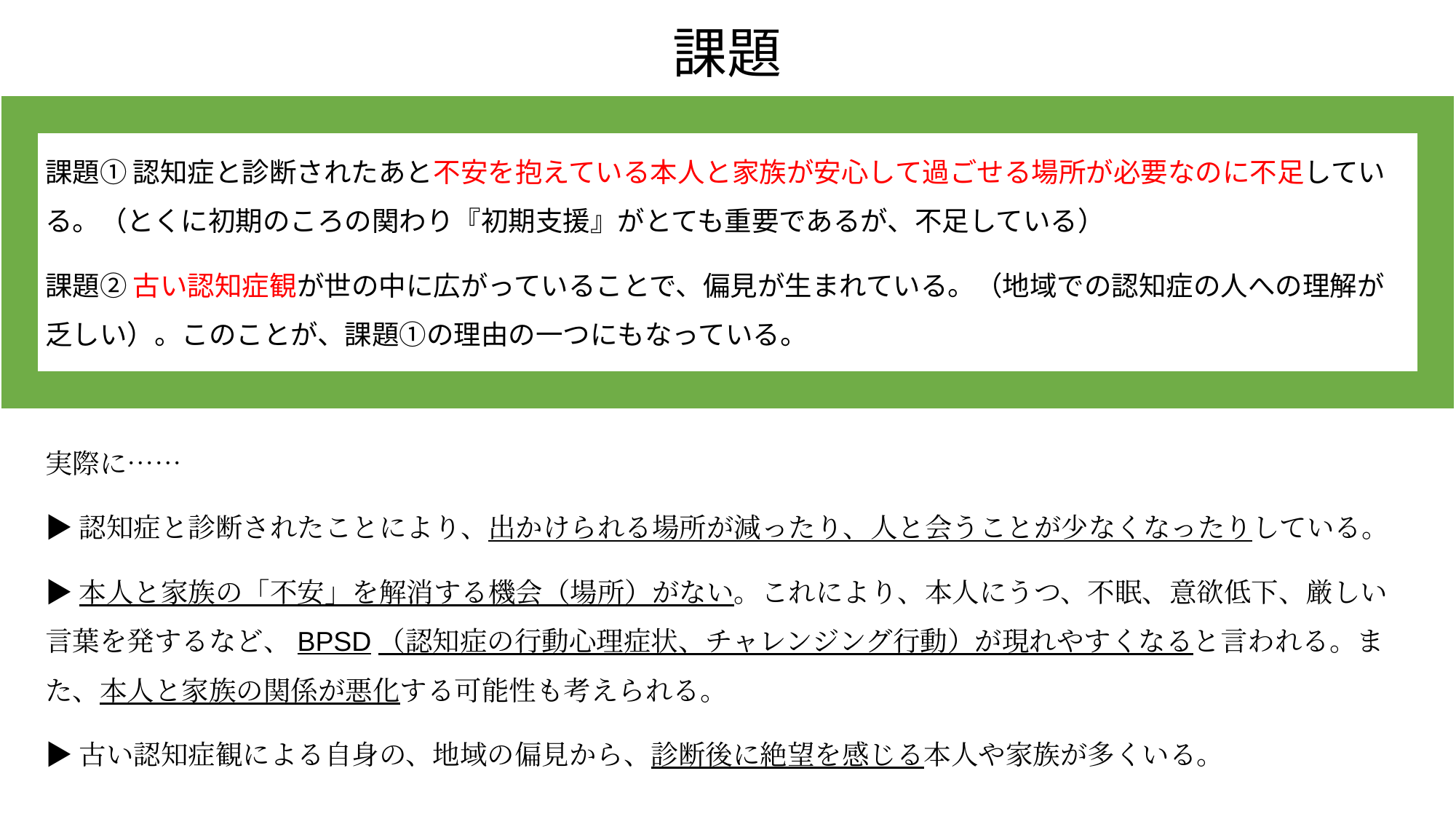

課題

課題① 認知症と診断されたあと不安を抱えている本人と家族が安心して過ごせる場所が必要なのに不足している。（とくに初期のころの関わり『初期支援』がとても重要であるが、不足している）
課題② 古い認知症観が世の中に広がっていることで、偏見が生まれている。（地域での認知症の人への理解が乏しい）。このことが、課題①の理由の一つにもなっている。

実際に……
▶︎認知症と診断されたことにより、出かけられる場所が減ったり、人と会うことが少なくなったりしている。
▶︎本人と家族の「不安」を解消する機会（場所）がない。これにより、本人にうつ、不眠、意欲低下、厳しい言葉を発するなど、BPSD（認知症の行動心理症状、チャレンジング行動）が現れやすくなると言われる。また、本人と家族の関係が悪化する可能性も考えられる。
▶︎古い認知症観による自身の、地域の偏見から、診断後に絶望を感じる本人や家族が多くいる。